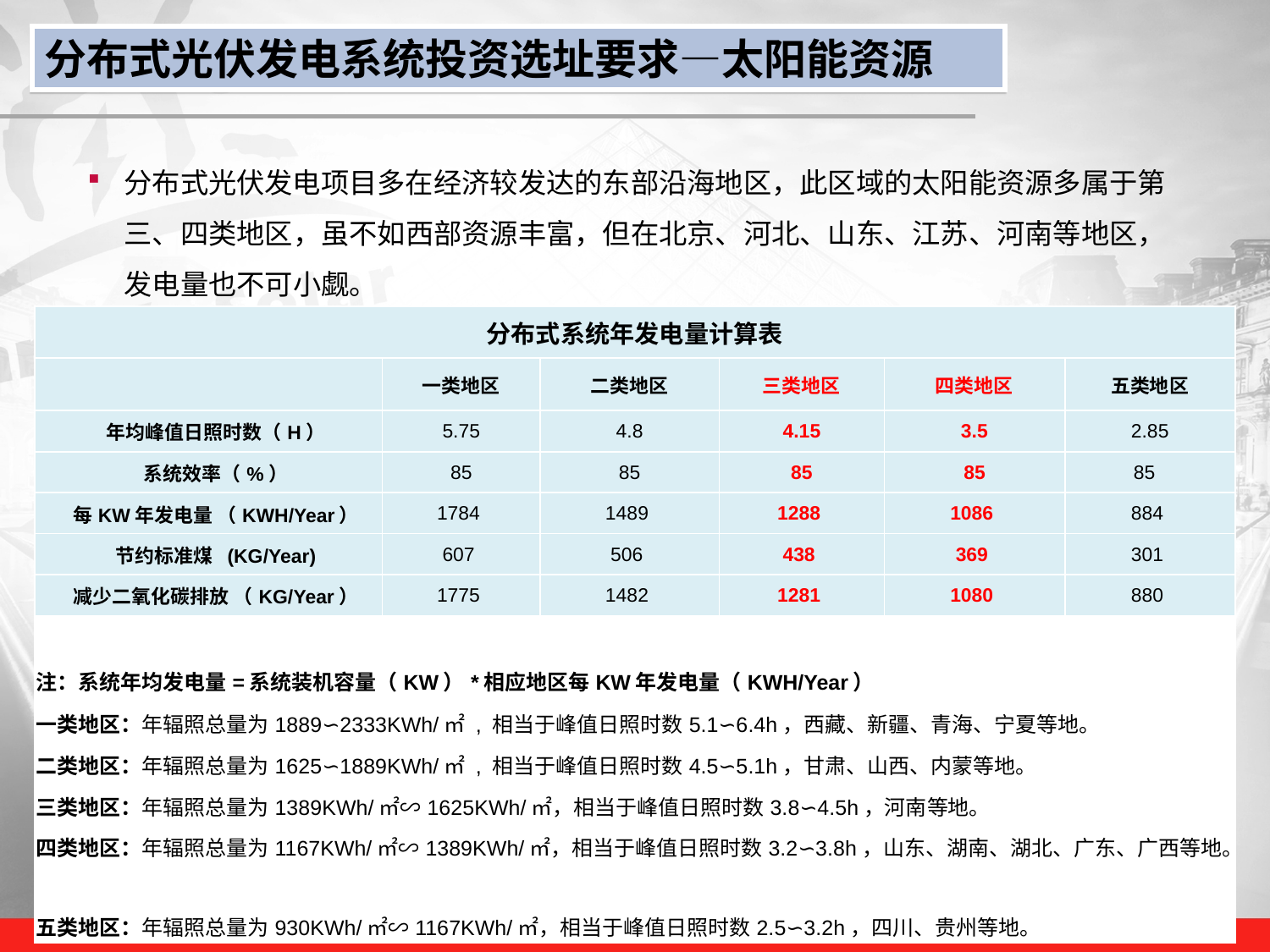

分布式光伏发电系统投资选址要求—太阳能资源
分布式光伏发电项目多在经济较发达的东部沿海地区，此区域的太阳能资源多属于第三、四类地区，虽不如西部资源丰富，但在北京、河北、山东、江苏、河南等地区，发电量也不可小觑。
| 分布式系统年发电量计算表 |  |  |  |  |  |
| --- | --- | --- | --- | --- | --- |
|  | 一类地区 | 二类地区 | 三类地区 | 四类地区 | 五类地区 |
| 年均峰值日照时数（H） | 5.75 | 4.8 | 4.15 | 3.5 | 2.85 |
| 系统效率（%） | 85 | 85 | 85 | 85 | 85 |
| 每KW年发电量 （KWH/Year） | 1784 | 1489 | 1288 | 1086 | 884 |
| 节约标准煤 (KG/Year) | 607 | 506 | 438 | 369 | 301 |
| 减少二氧化碳排放 （KG/Year） | 1775 | 1482 | 1281 | 1080 | 880 |
| 注：系统年均发电量=系统装机容量（KW）\*相应地区每KW年发电量（KWH/Year） |  |  |  |  |  |
| 一类地区：年辐照总量为1889∽2333KWh/㎡ , 相当于峰值日照时数5.1∽6.4h，西藏、新疆、青海、宁夏等地。 |  |  |  |  |  |
| 二类地区：年辐照总量为1625∽1889KWh/㎡ , 相当于峰值日照时数4.5∽5.1h，甘肃、山西、内蒙等地。 |  |  |  |  |  |
| 三类地区：年辐照总量为1389KWh/㎡∽1625KWh/㎡，相当于峰值日照时数3.8∽4.5h，河南等地。 |  |  |  |  |  |
| 四类地区：年辐照总量为1167KWh/㎡∽1389KWh/㎡，相当于峰值日照时数3.2∽3.8h，山东、湖南、湖北、广东、广西等地。 |  |  |  |  |  |
| 五类地区：年辐照总量为930KWh/㎡∽1167KWh/㎡，相当于峰值日照时数2.5∽3.2h，四川、贵州等地。 |  |  |  |  |  |